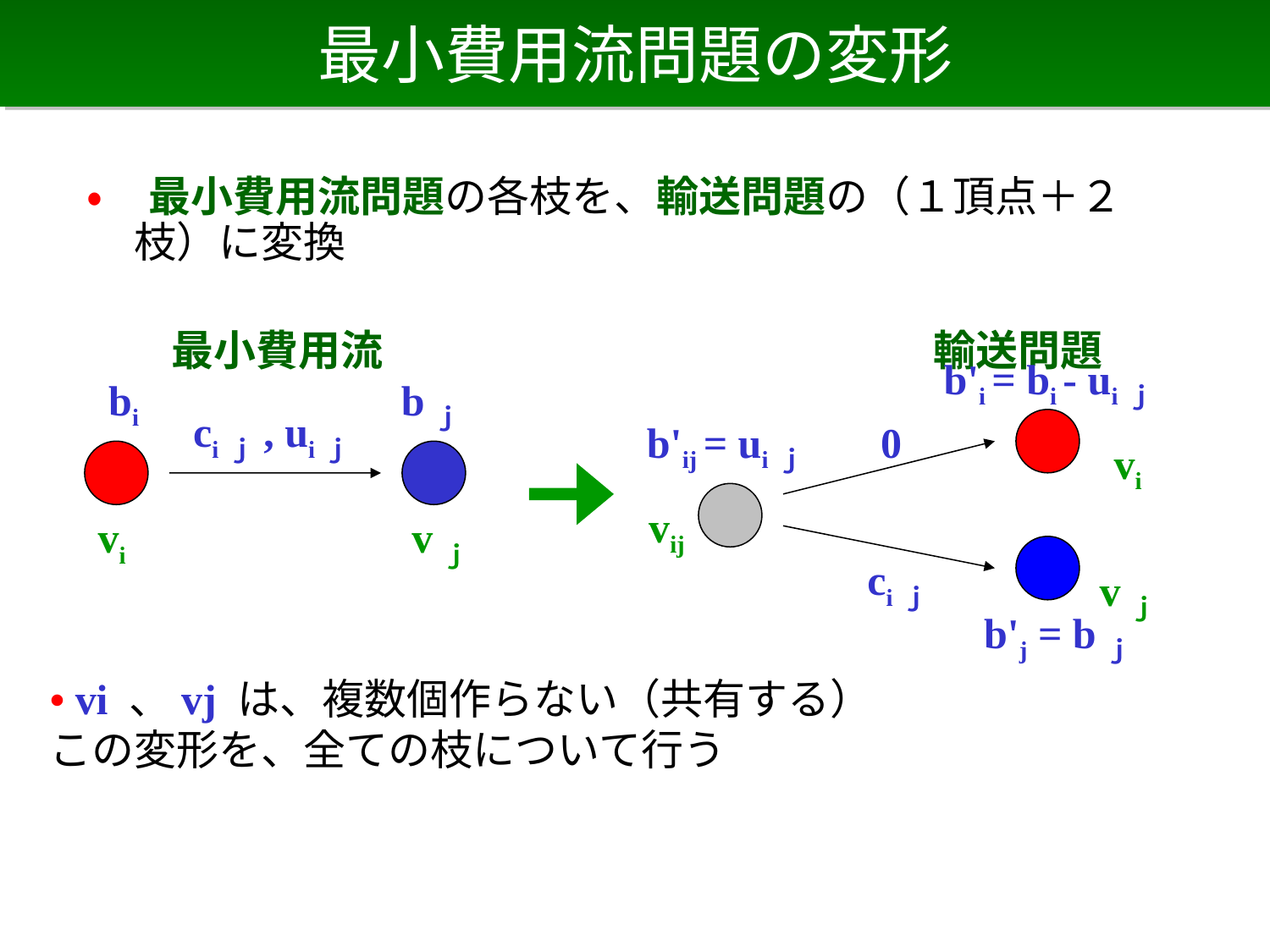

# 最小費用流問題の変形
• 最小費用流問題の各枝を、輸送問題の（１頂点＋２枝）に変換

　　最小費用流　　　　　　　　　　　　　輸送問題

b'i = bi - uiｊ
bi
bｊ
ciｊ, uiｊ
b'ij = uiｊ

0
vi

vi
vｊ

vij
ciｊ
vｊ
b'j = bｊ
• vi 、vj は、複数個作らない（共有する）
この変形を、全ての枝について行う